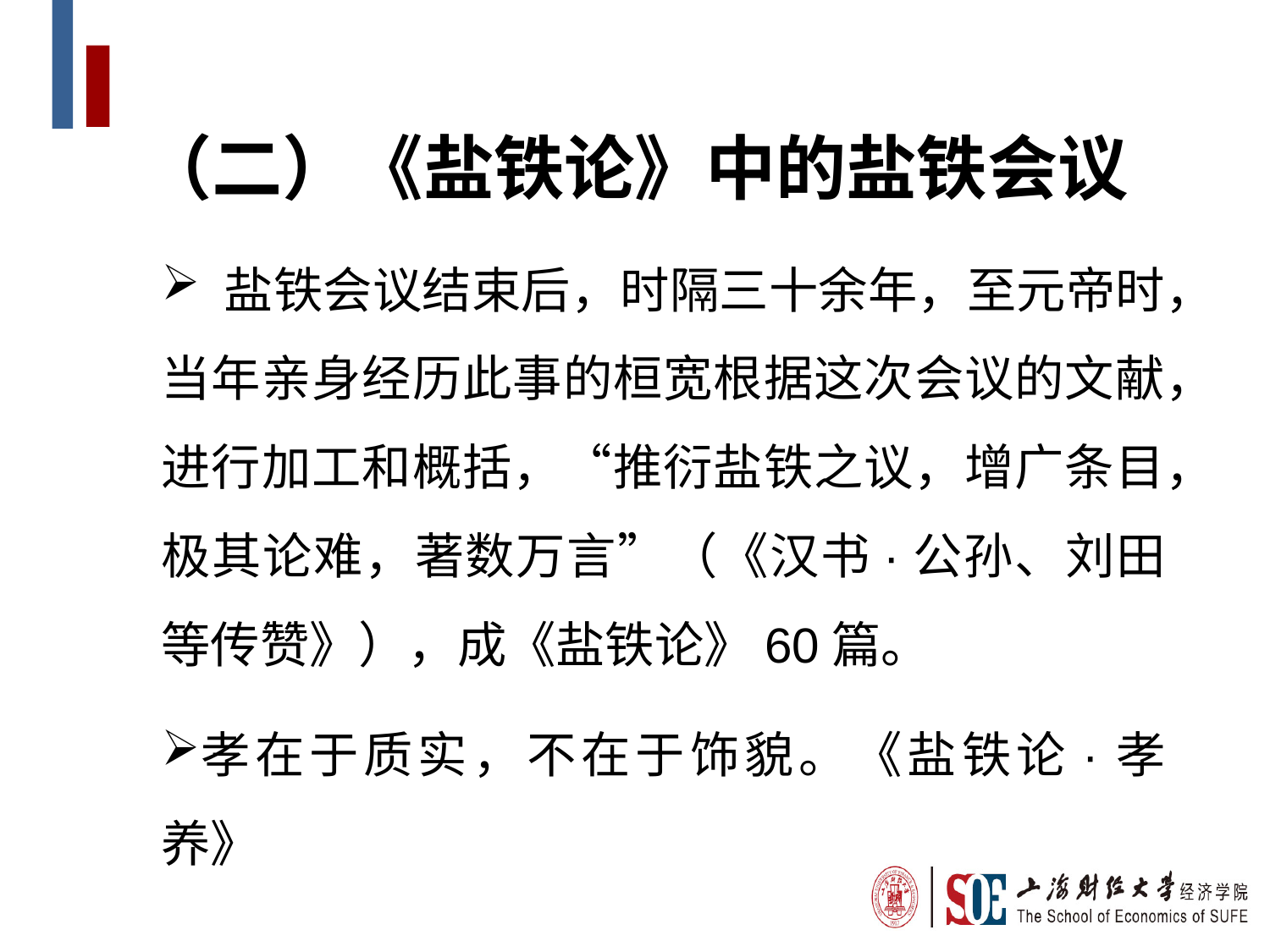

（二）《盐铁论》中的盐铁会议
 盐铁会议结束后，时隔三十余年，至元帝时，当年亲身经历此事的桓宽根据这次会议的文献，进行加工和概括，“推衍盐铁之议，增广条目，极其论难，著数万言”（《汉书·公孙、刘田等传赞》），成《盐铁论》60篇。
孝在于质实，不在于饰貌。《盐铁论·孝养》